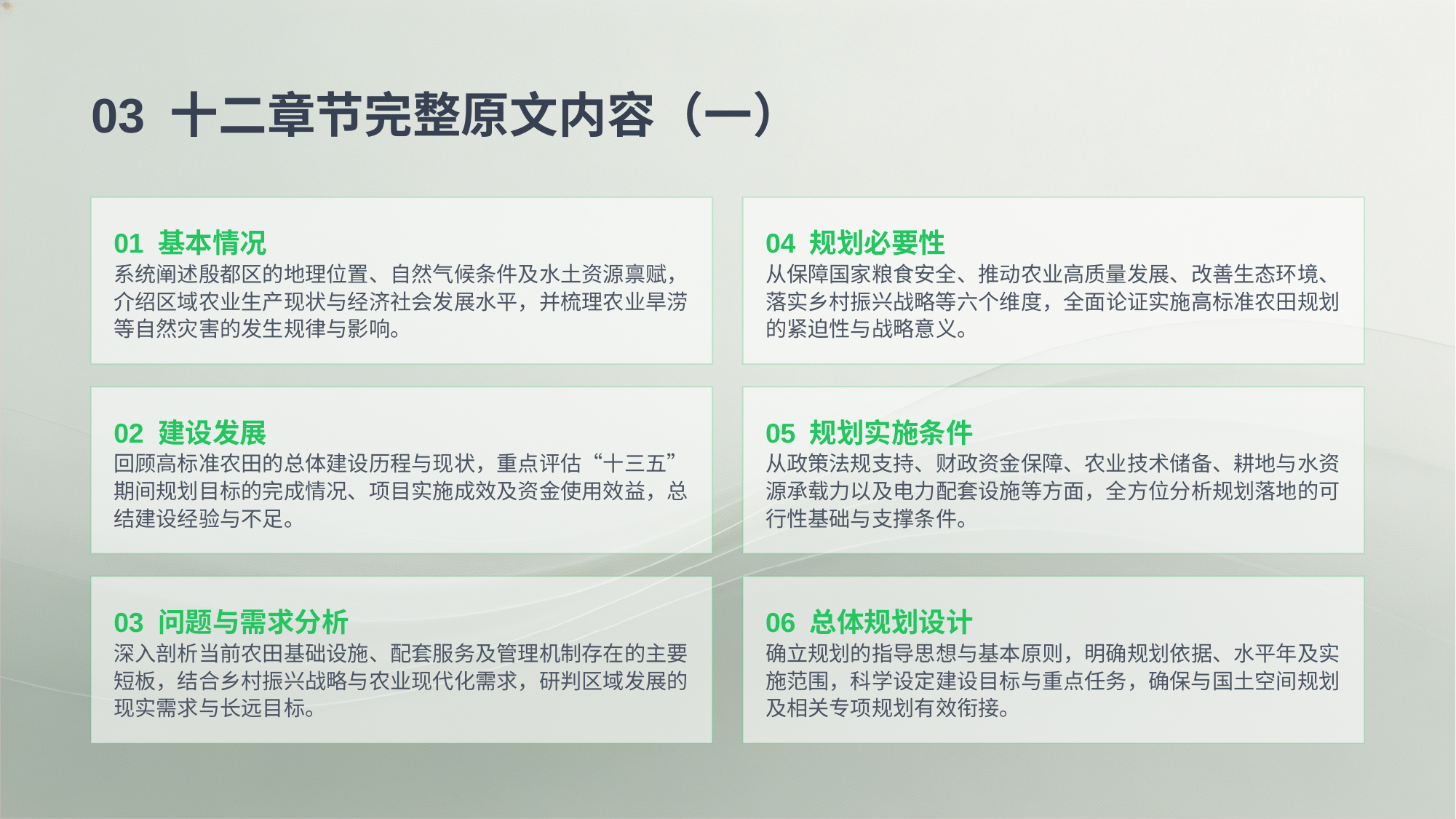

03 十二章节完整原文内容（一）

01 基本情况
系统阐述殷都区的地理位置、自然气候条件及水土资源禀赋，介绍区域农业生产现状与经济社会发展水平，并梳理农业旱涝等自然灾害的发生规律与影响。
04 规划必要性
从保障国家粮食安全、推动农业高质量发展、改善生态环境、落实乡村振兴战略等六个维度，全面论证实施高标准农田规划的紧迫性与战略意义。

02 建设发展
回顾高标准农田的总体建设历程与现状，重点评估“十三五”期间规划目标的完成情况、项目实施成效及资金使用效益，总结建设经验与不足。
05 规划实施条件
从政策法规支持、财政资金保障、农业技术储备、耕地与水资源承载力以及电力配套设施等方面，全方位分析规划落地的可行性基础与支撑条件。

03 问题与需求分析
深入剖析当前农田基础设施、配套服务及管理机制存在的主要短板，结合乡村振兴战略与农业现代化需求，研判区域发展的现实需求与长远目标。
06 总体规划设计
确立规划的指导思想与基本原则，明确规划依据、水平年及实施范围，科学设定建设目标与重点任务，确保与国土空间规划及相关专项规划有效衔接。